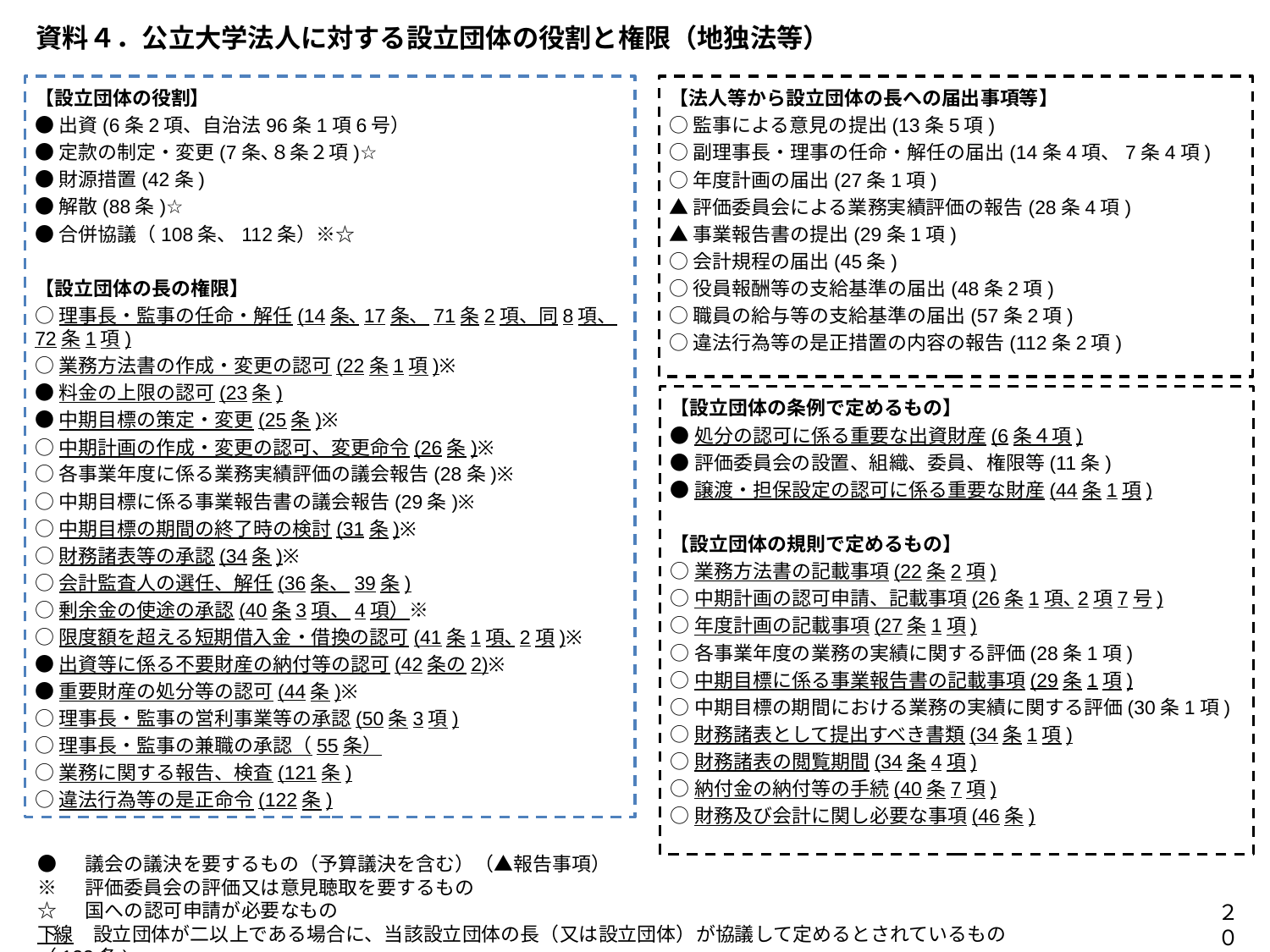

# 資料４．公立大学法人に対する設立団体の役割と権限（地独法等）
【設立団体の役割】
●出資(6条2項、自治法96条1項6号）
●定款の制定・変更(7条､８条２項)☆
●財源措置(42条)
●解散(88条)☆
●合併協議（108条、112条）※☆

【設立団体の長の権限】
○理事長・監事の任命・解任(14条､17条、71条2項、同8項、72条1項)
○業務方法書の作成・変更の認可(22条1項)※
●料金の上限の認可(23条)
●中期目標の策定・変更(25条)※
○中期計画の作成・変更の認可、変更命令(26条)※
○各事業年度に係る業務実績評価の議会報告(28条)※
○中期目標に係る事業報告書の議会報告(29条)※
○中期目標の期間の終了時の検討(31条)※
○財務諸表等の承認(34条)※
○会計監査人の選任、解任(36条、39条)
○剰余金の使途の承認(40条3項、4項）※
○限度額を超える短期借入金・借換の認可(41条1項､2項)※
●出資等に係る不要財産の納付等の認可(42条の2)※
●重要財産の処分等の認可(44条)※
○理事長・監事の営利事業等の承認(50条3項)
○理事長・監事の兼職の承認（55条）
○業務に関する報告、検査(121条)
○違法行為等の是正命令(122条)

【法人等から設立団体の長への届出事項等】
○監事による意見の提出(13条5項)
○副理事長・理事の任命・解任の届出(14条4項、7条4項)
○年度計画の届出(27条1項)
▲評価委員会による業務実績評価の報告(28条4項)
▲事業報告書の提出(29条1項)
○会計規程の届出(45条)
○役員報酬等の支給基準の届出(48条2項)
○職員の給与等の支給基準の届出(57条2項)
○違法行為等の是正措置の内容の報告(112条2項)
【設立団体の長の役割】
○理事長・監事の任命・解任(14条､17条、71条2項、同8項、72条1項)
○業務方法書の作成・変更の認可(22条1項)※
●料金の上限の認可(23条)
●中期目標の策定・変更(25条)※
○中期計画の作成・変更の認可、変更命令(26条)※
○各事業年度に係る業務実績評価の議会報告(28条)※
○中期目標に係る事業報告書の議会報告(29条)※
○中期目標の期間の終了時の検討(31条)※
○財務諸表等の承認(34条)※
○会計監査人の選任、解任(36条、39条)
○剰余金の使途の承認(40条3項、4項）※
○限度額を超える短期借入金・借換の認可(41条1項､2項)※
●出資等に係る不要財産の納付等の認可(42条の2)※
●重要財産の処分等の認可(44条)※
○理事長・監事の営利事業等の承認(50条3項)
○理事長・監事の兼職の承認（55条）
○業務に関する報告、検査(121条)
○違法行為等の是正命令(122条)

○監事による意見の提出(13条5項)
○副理事長・理事の任命・解任の届出(14条4項、7条4項)
○法人による年度計画の届出(27条1項)
▲評価委員会による業務実績評価の報告(28条4項)
▲事業報告書の提出(29条1項)
○会計規程の届出(45条)
○役員報酬等の支給基準の届出(48条2項)
○職員の給与等の支給基準の届出(57条2項)
○違法行為等の是正措置の内容の報告(112条2項)

【設立団体の条例で定めるもの】
●処分の認可に係る重要な出資財産(6条４項)
●評価委員会の設置、組織、委員、権限等(11条)
●譲渡・担保設定の認可に係る重要な財産(44条1項)

【設立団体の規則で定めるもの】
○業務方法書の記載事項(22条2項)
○中期計画の認可申請、記載事項(26条1項､2項7号)
○年度計画の記載事項(27条1項)
○各事業年度の業務の実績に関する評価(28条1項)
○中期目標に係る事業報告書の記載事項(29条1項)
○中期目標の期間における業務の実績に関する評価(30条1項)
○財務諸表として提出すべき書類(34条1項)
○財務諸表の閲覧期間(34条4項)
○納付金の納付等の手続(40条7項)
○財務及び会計に関し必要な事項(46条)
●　 議会の議決を要するもの（予算議決を含む）（▲報告事項）
※　 評価委員会の評価又は意見聴取を要するもの
☆　 国への認可申請が必要なもの
下線　設立団体が二以上である場合に、当該設立団体の長（又は設立団体）が協議して定めるとされているもの（123条)
２０